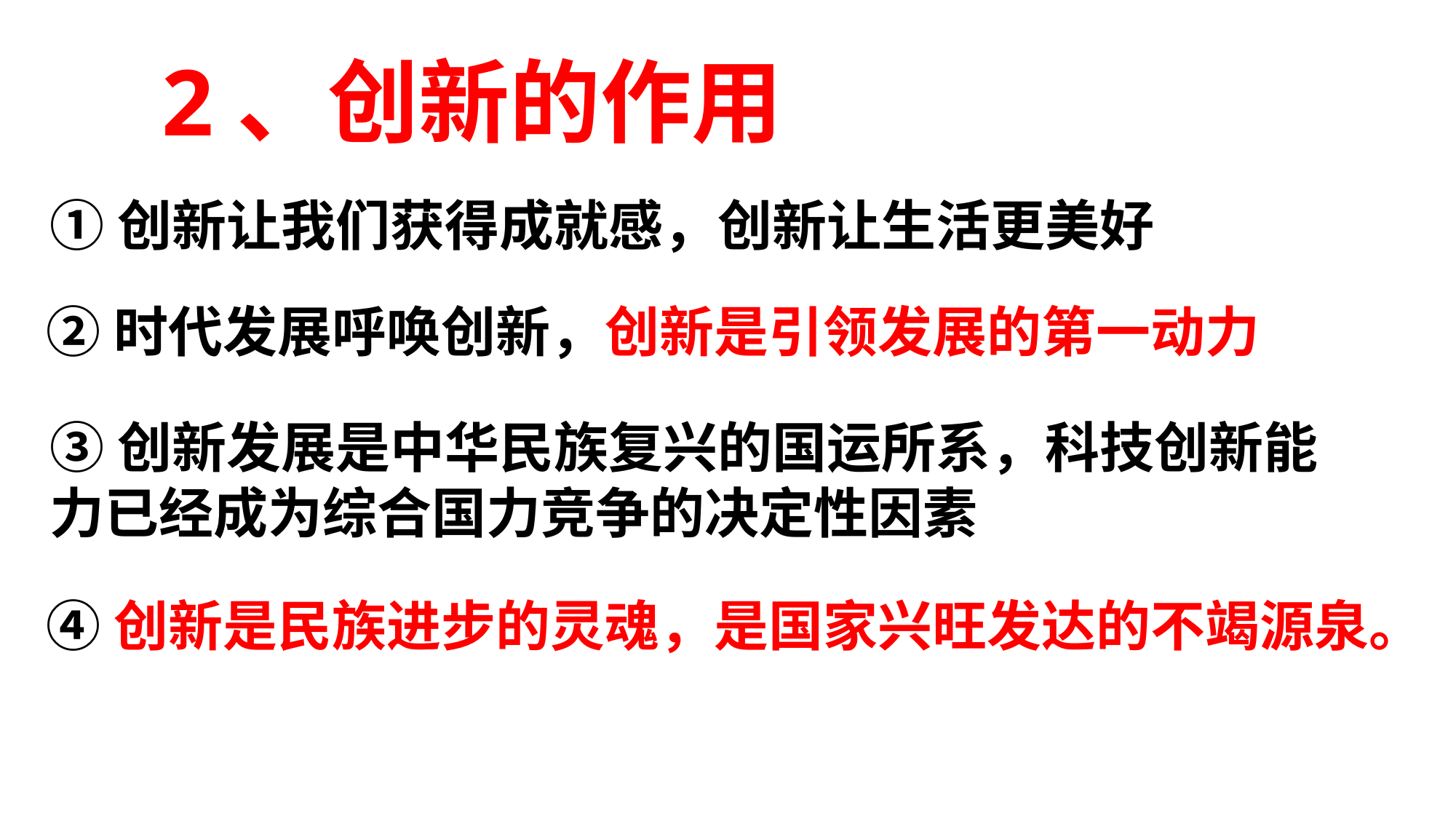

2.1创新改变生活
创新改变生活优秀ppt课件
2、创新的作用
①创新让我们获得成就感，创新让生活更美好
②时代发展呼唤创新，创新是引领发展的第一动力
③创新发展是中华民族复兴的国运所系，科技创新能力已经成为综合国力竞争的决定性因素
④创新是民族进步的灵魂，是国家兴旺发达的不竭源泉。
2.1创新改变生活
创新改变生活优秀ppt课件